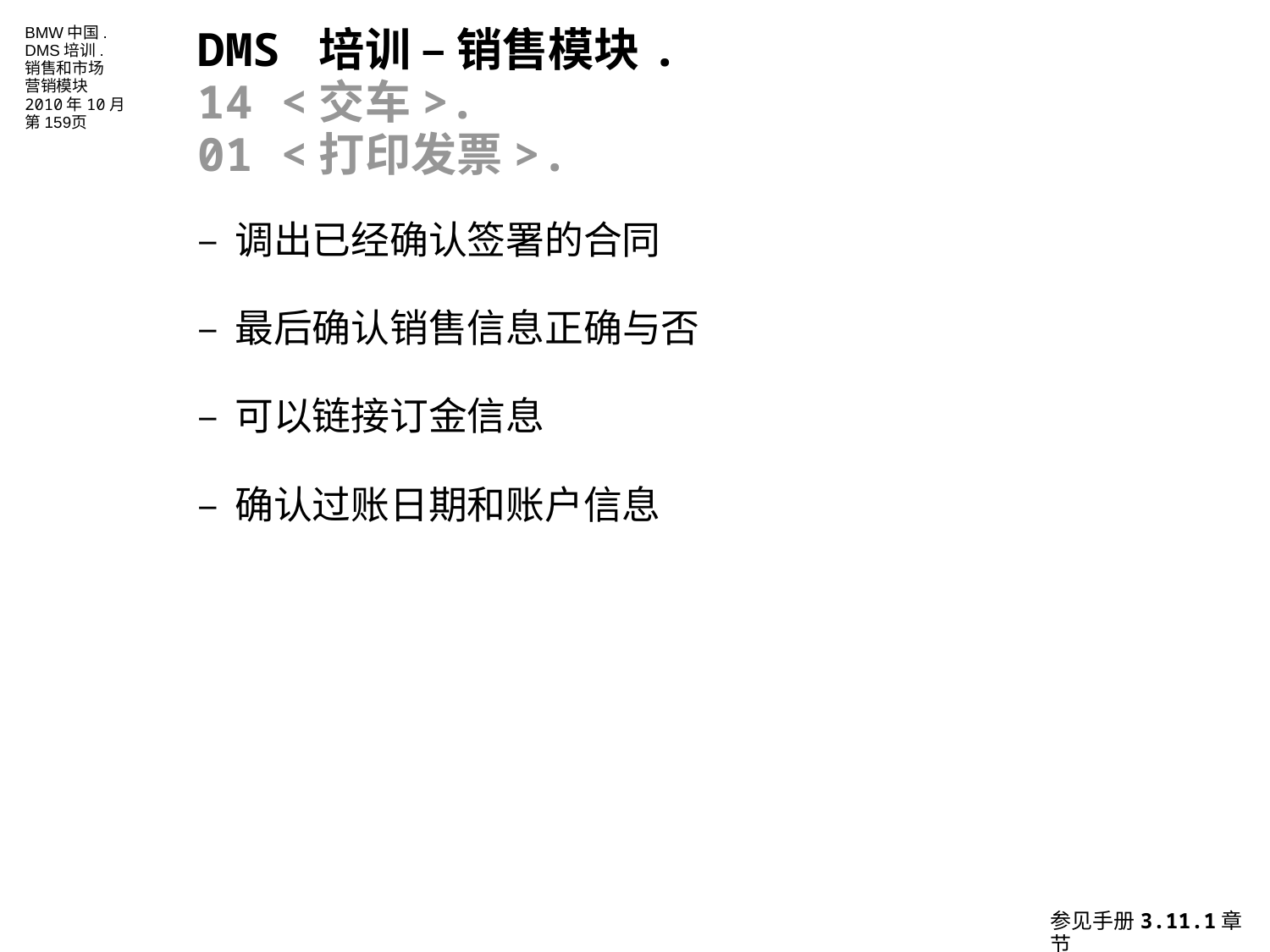

DMS 培训 – 销售模块.
14 <交车>.
01 <打印发票>.
–	调出已经确认签署的合同

–	最后确认销售信息正确与否

–	可以链接订金信息

–	确认过账日期和账户信息

参见手册3.11.1章节